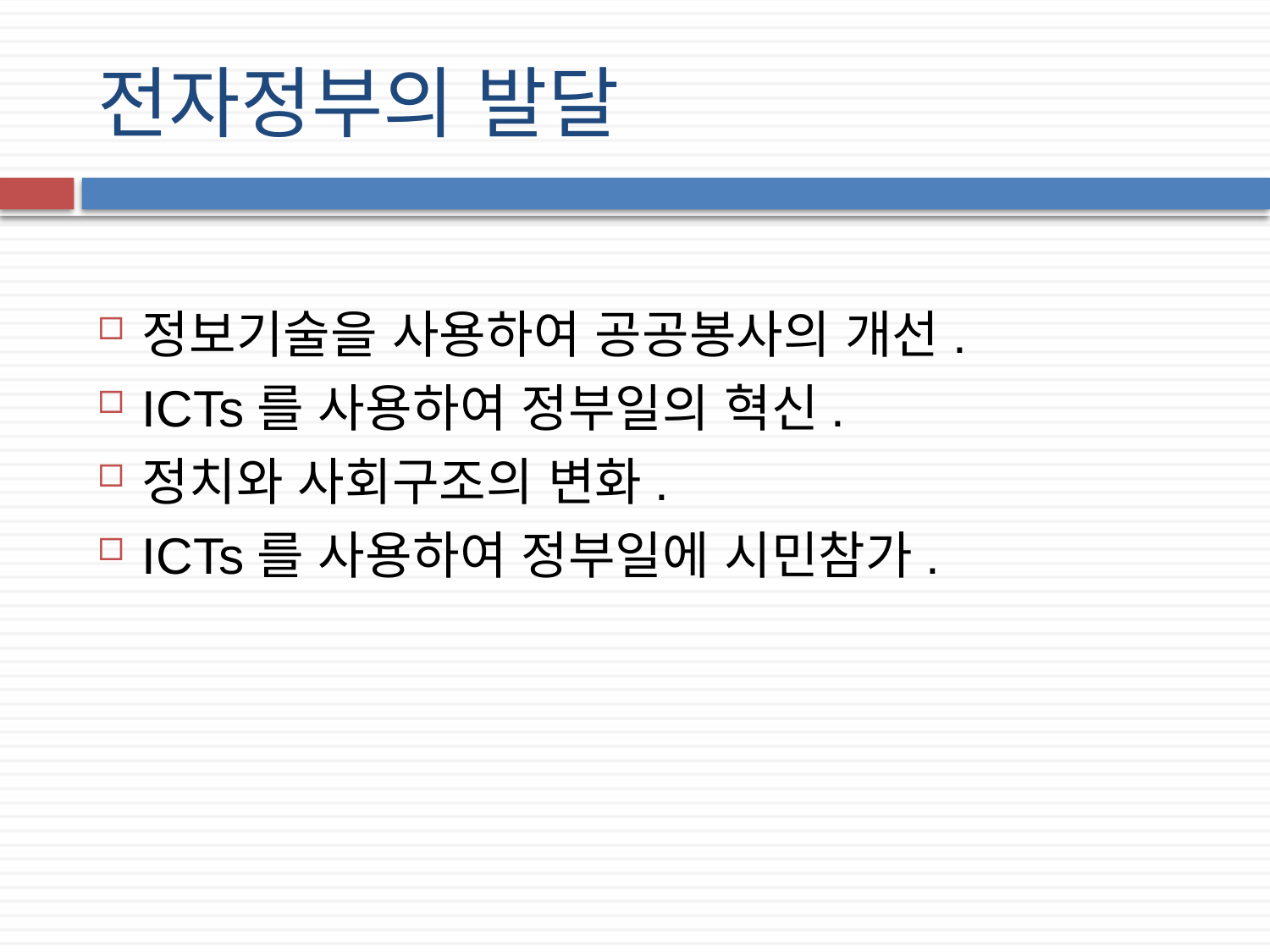

# 전자정부의 발달

정보기술을 사용하여 공공봉사의 개선.
ICTs를 사용하여 정부일의 혁신.
정치와 사회구조의 변화.
ICTs를 사용하여 정부일에 시민참가.